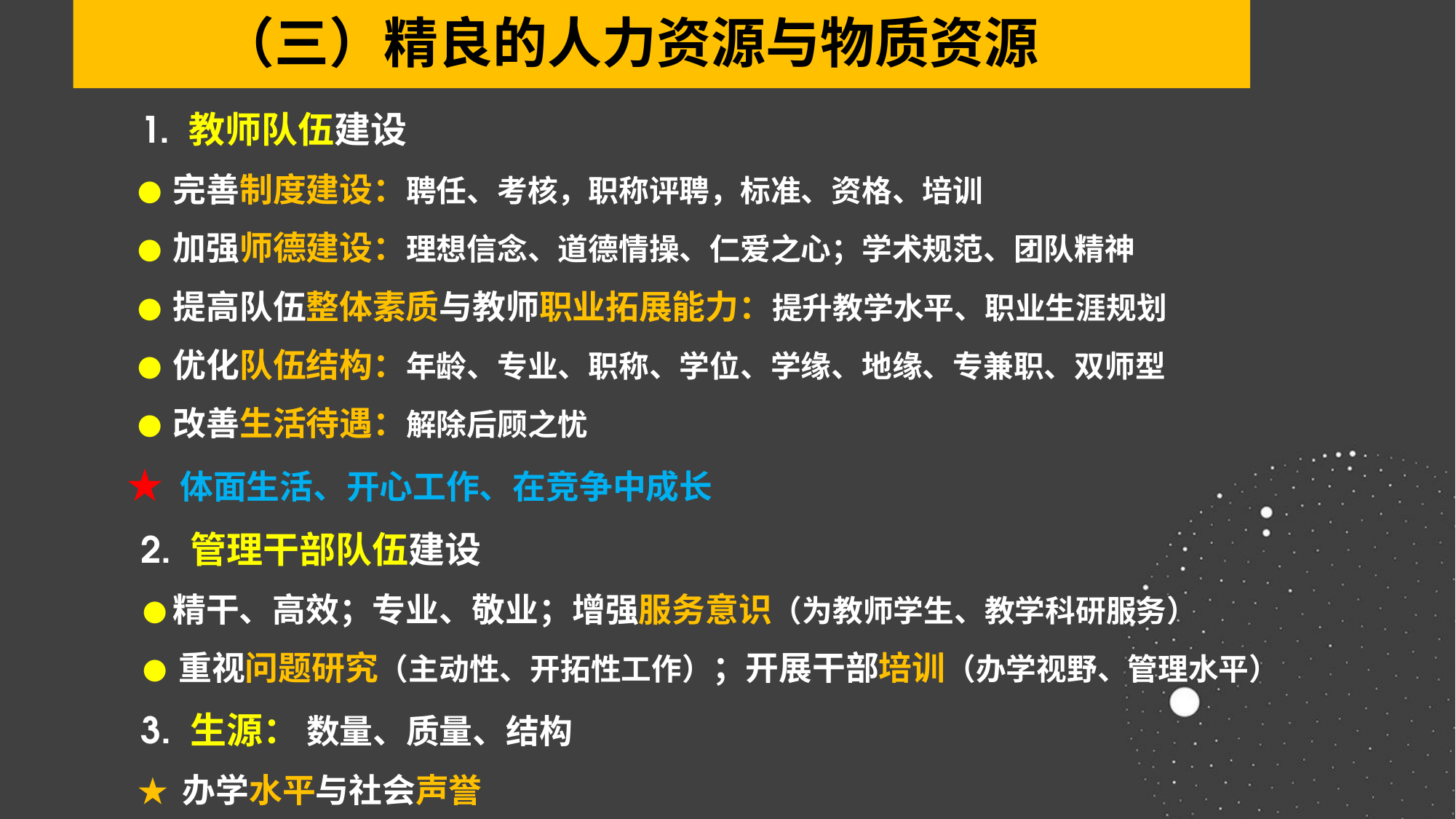

（三）精良的人力资源与物质资源
   1. 教师队伍建设
     ● 完善制度建设：聘任、考核，职称评聘，标准、资格、培训
     ● 加强师德建设：理想信念、道德情操、仁爱之心；学术规范、团队精神
     ● 提高队伍整体素质与教师职业拓展能力：提升教学水平、职业生涯规划
     ● 优化队伍结构：年龄、专业、职称、学位、学缘、地缘、专兼职、双师型
     ● 改善生活待遇：解除后顾之忧
  ★ 体面生活、开心工作、在竞争中成长
   2. 管理干部队伍建设
      ● 精干、高效；专业、敬业；增强服务意识（为教师学生、教学科研服务）
      ● 重视问题研究（主动性、开拓性工作）；开展干部培训（办学视野、管理水平）
   3. 生源： 数量、质量、结构
    ★ 办学水平与社会声誉